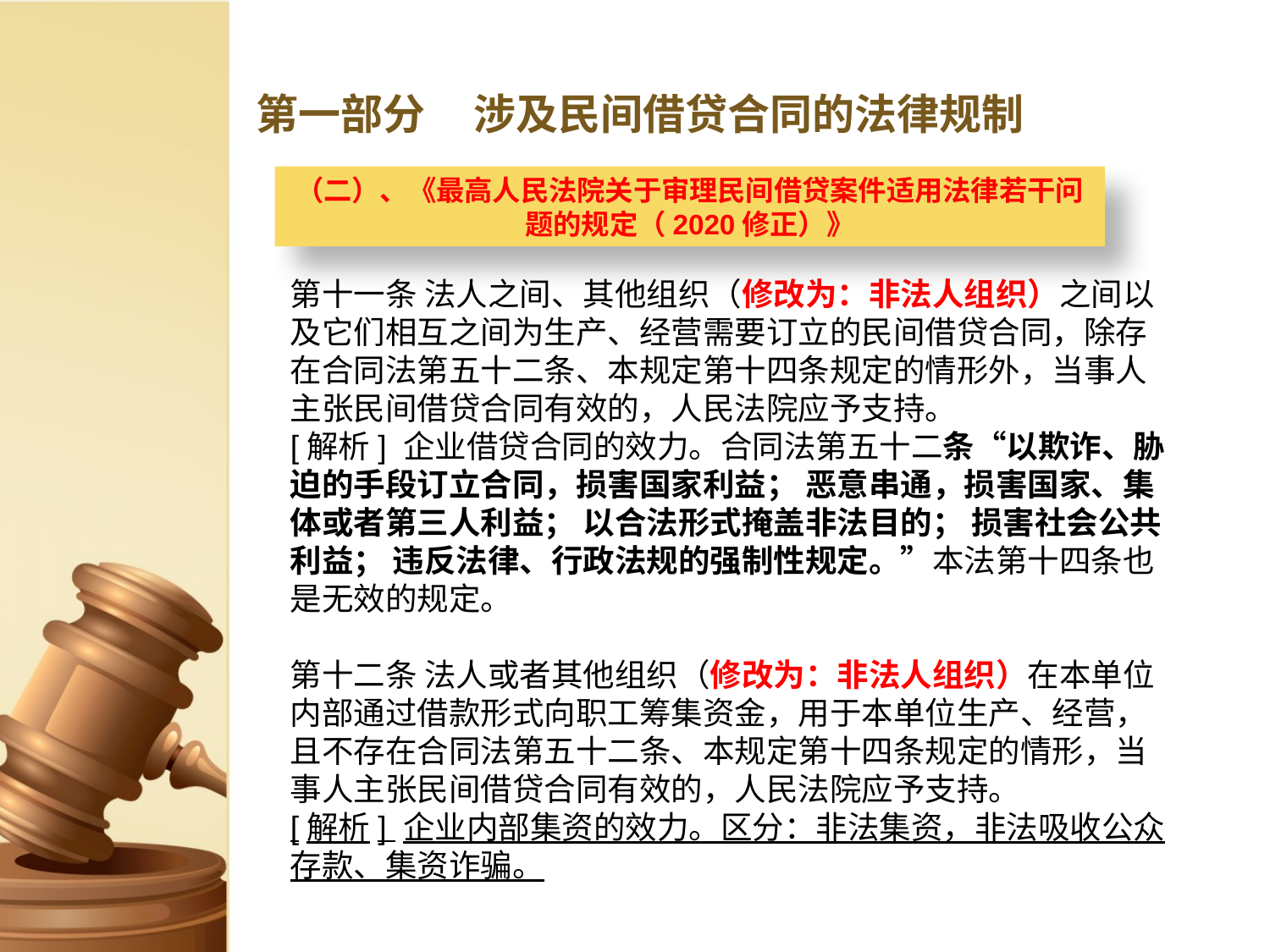

# 第一部分     涉及民间借贷合同的法律规制
（二）、《最高人民法院关于审理民间借贷案件适用法律若干问题的规定（2020修正）》
第十一条 法人之间、其他组织（修改为：非法人组织）之间以及它们相互之间为生产、经营需要订立的民间借贷合同，除存在合同法第五十二条、本规定第十四条规定的情形外，当事人主张民间借贷合同有效的，人民法院应予支持。
[解析] 企业借贷合同的效力。合同法第五十二条“以欺诈、胁迫的手段订立合同，损害国家利益； 恶意串通，损害国家、集体或者第三人利益； 以合法形式掩盖非法目的； 损害社会公共利益； 违反法律、行政法规的强制性规定。”本法第十四条也是无效的规定。

第十二条 法人或者其他组织（修改为：非法人组织）在本单位内部通过借款形式向职工筹集资金，用于本单位生产、经营，且不存在合同法第五十二条、本规定第十四条规定的情形，当事人主张民间借贷合同有效的，人民法院应予支持。
[解析] 企业内部集资的效力。区分：非法集资，非法吸收公众存款、集资诈骗。